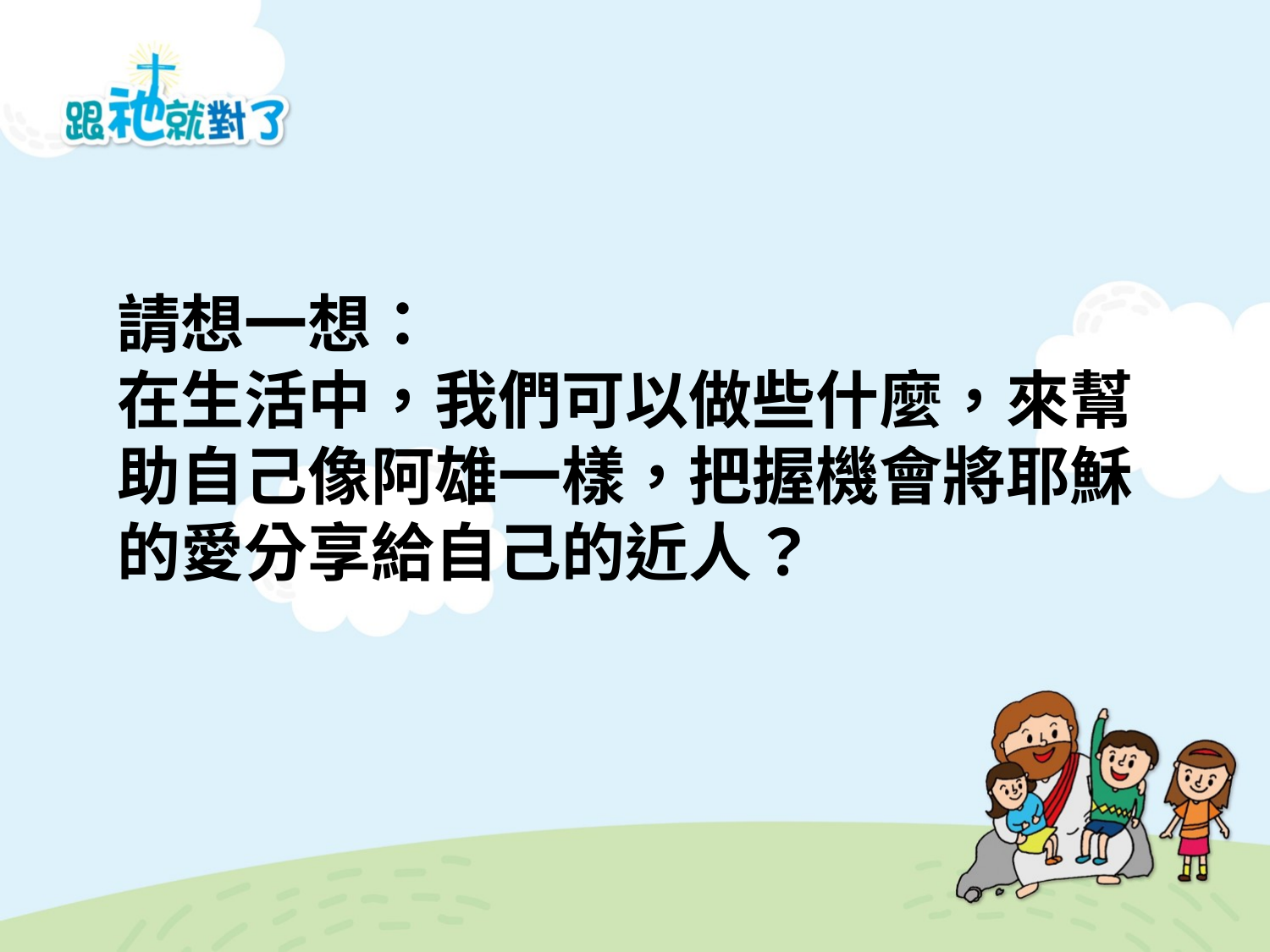

請想一想：
在生活中，我們可以做些什麼，來幫助自己像阿雄一樣，把握機會將耶穌的愛分享給自己的近人？